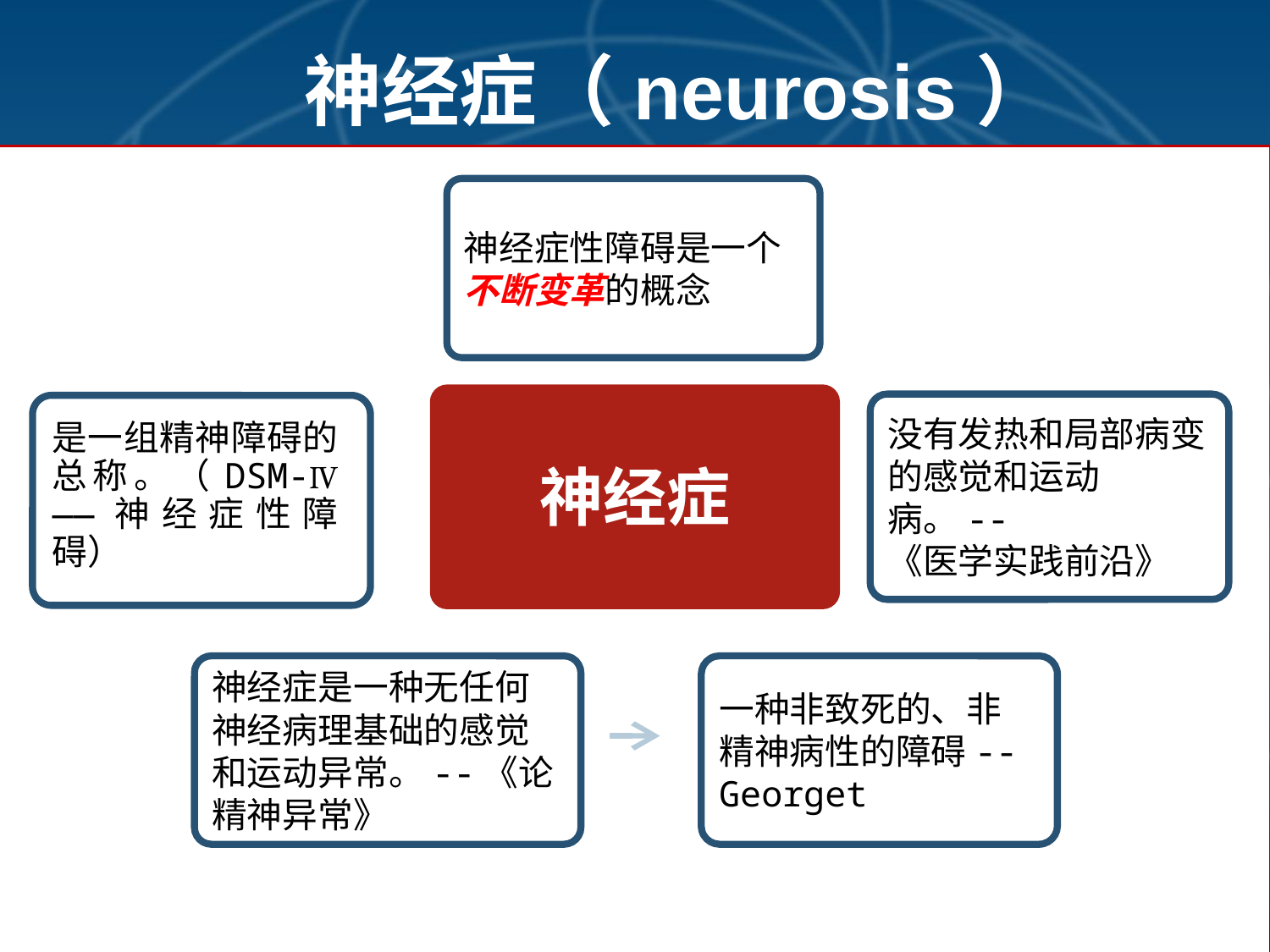

神经症（neurosis）
神经症性障碍是一个不断变革的概念

神经症
没有发热和局部病变的感觉和运动病。--
《医学实践前沿》

是一组精神障碍的总称。（DSM-Ⅳ——神经症性障碍）
神经症是一种无任何神经病理基础的感觉和运动异常。--《论精神异常》
一种非致死的、非
精神病性的障碍--Georget

3